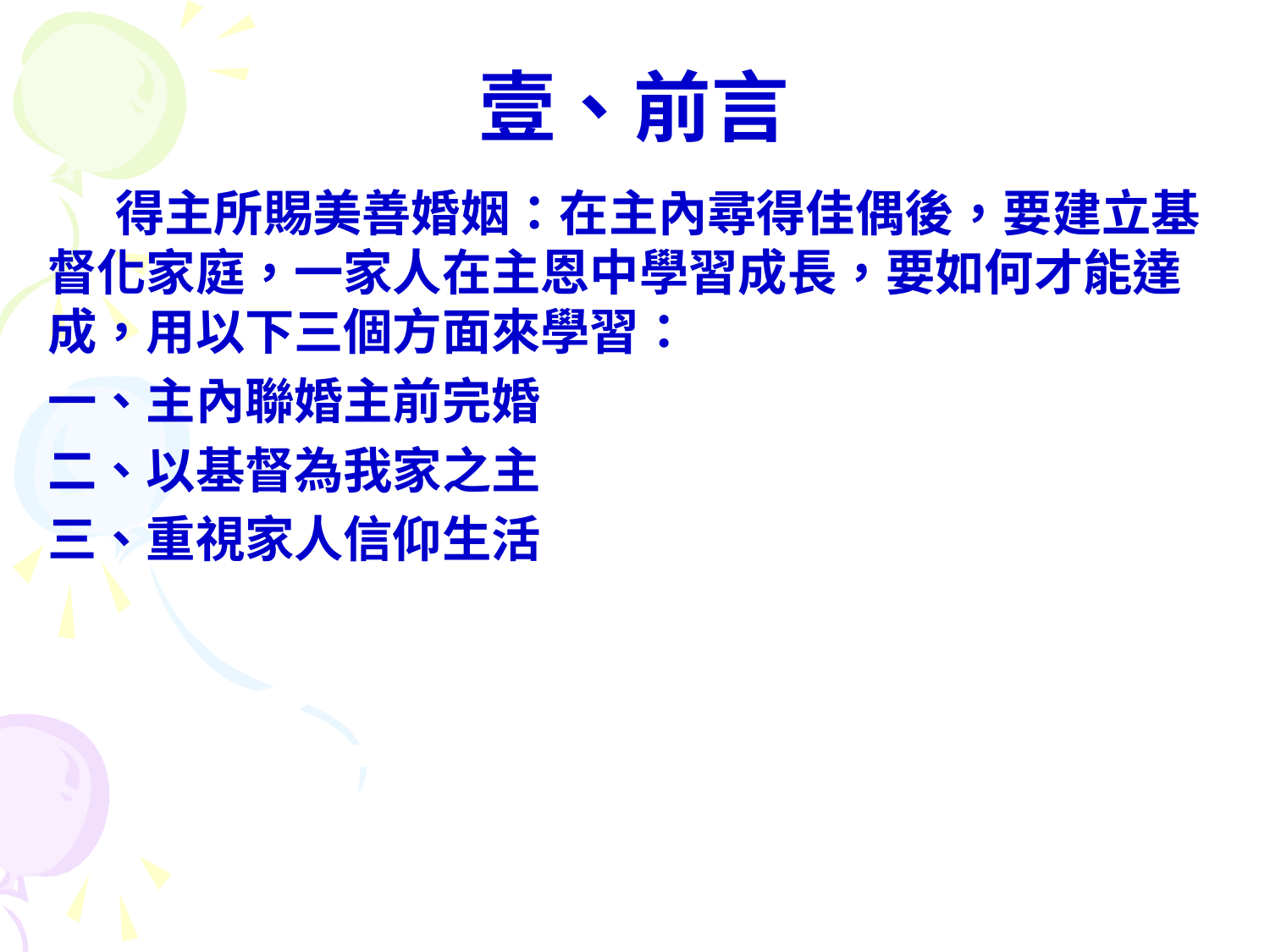

# 壹、前言
     得主所賜美善婚姻：在主內尋得佳偶後，要建立基督化家庭，一家人在主恩中學習成長，要如何才能達成，用以下三個方面來學習：
一、主內聯婚主前完婚
二、以基督為我家之主
三、重視家人信仰生活